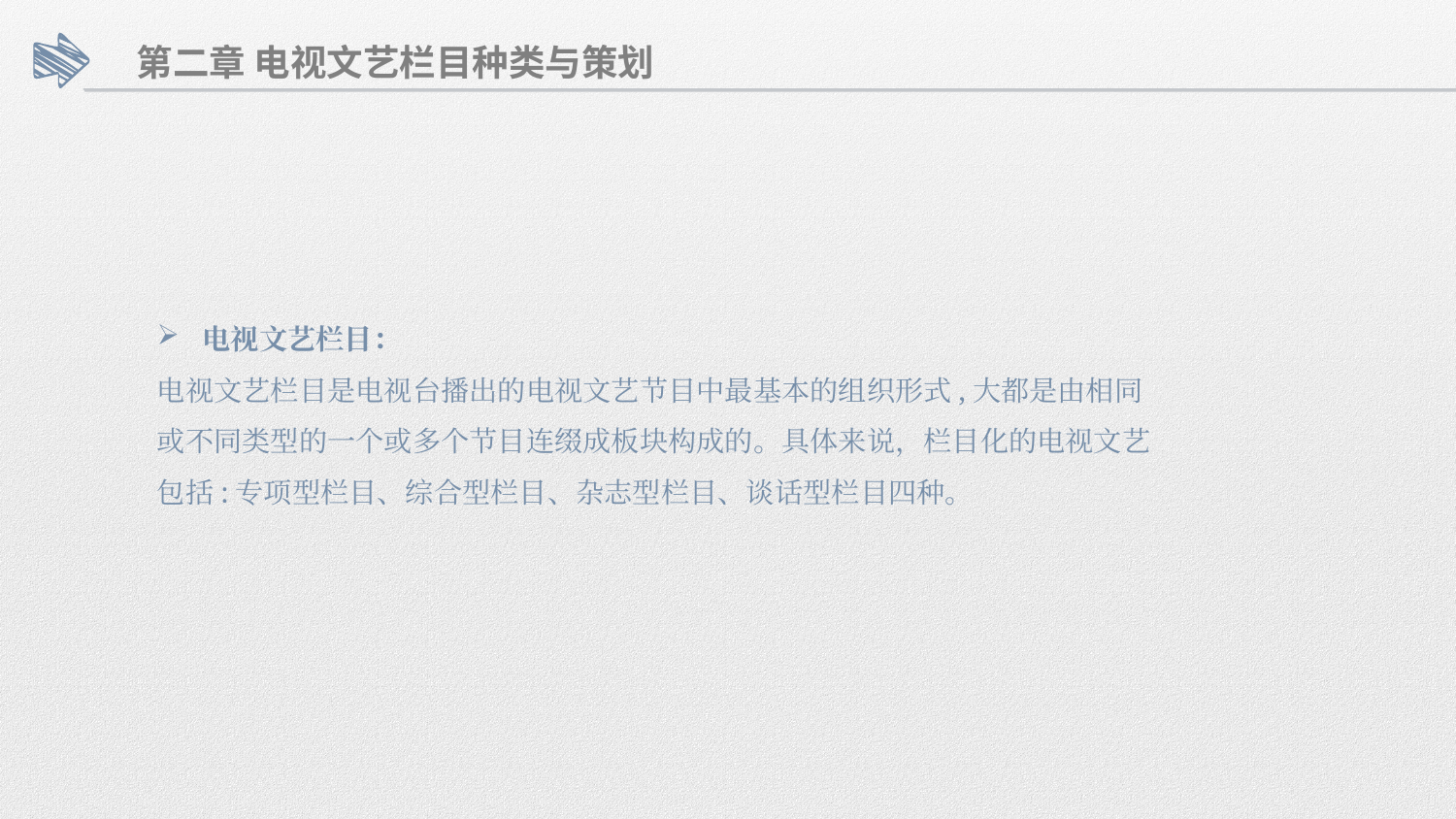

第二章 电视文艺栏目种类与策划
电视文艺栏目：
电视文艺栏目是电视台播出的电视文艺节目中最基本的组织形式,大都是由相同
或不同类型的一个或多个节目连缀成板块构成的。具体来说，栏目化的电视文艺
包括:专项型栏目、综合型栏目、杂志型栏目、谈话型栏目四种。